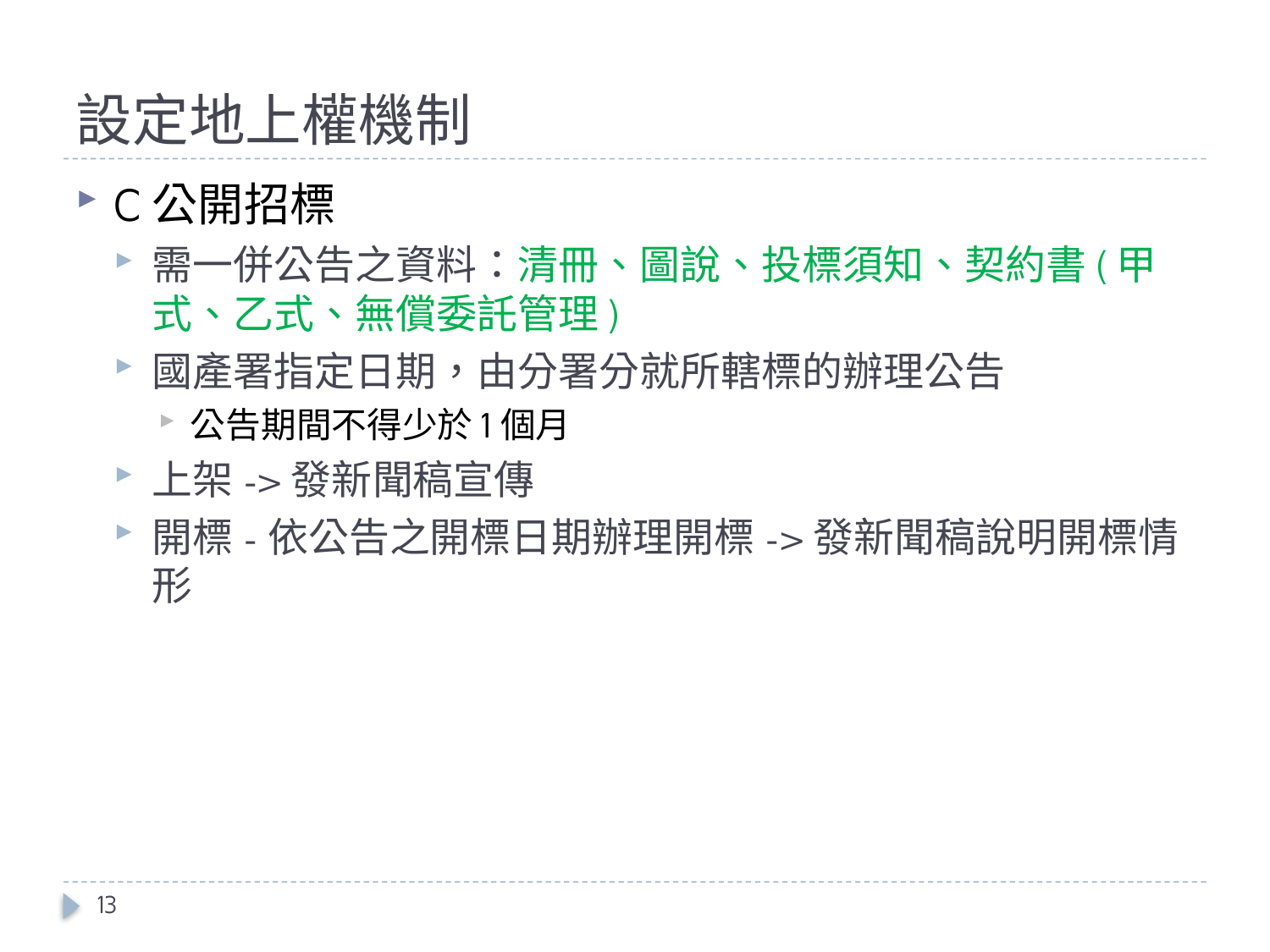

# 設定地上權機制
C公開招標
需一併公告之資料：清冊、圖說、投標須知、契約書(甲式、乙式、無償委託管理)
國產署指定日期，由分署分就所轄標的辦理公告
公告期間不得少於1個月
上架->發新聞稿宣傳
開標-依公告之開標日期辦理開標->發新聞稿說明開標情形

13